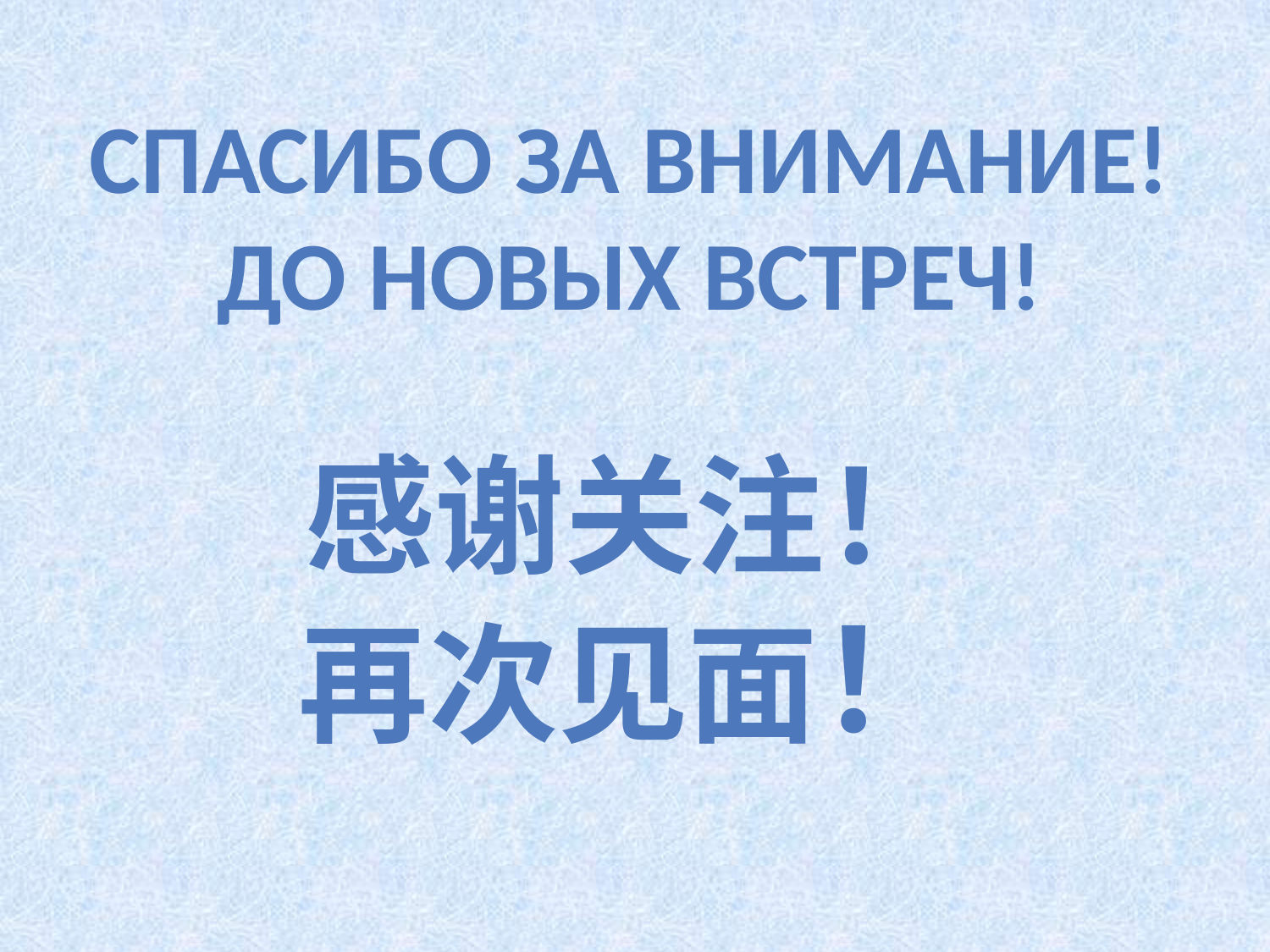

# Спасибо за внимание! До новых встреч! 感谢关注！ 再次见面！